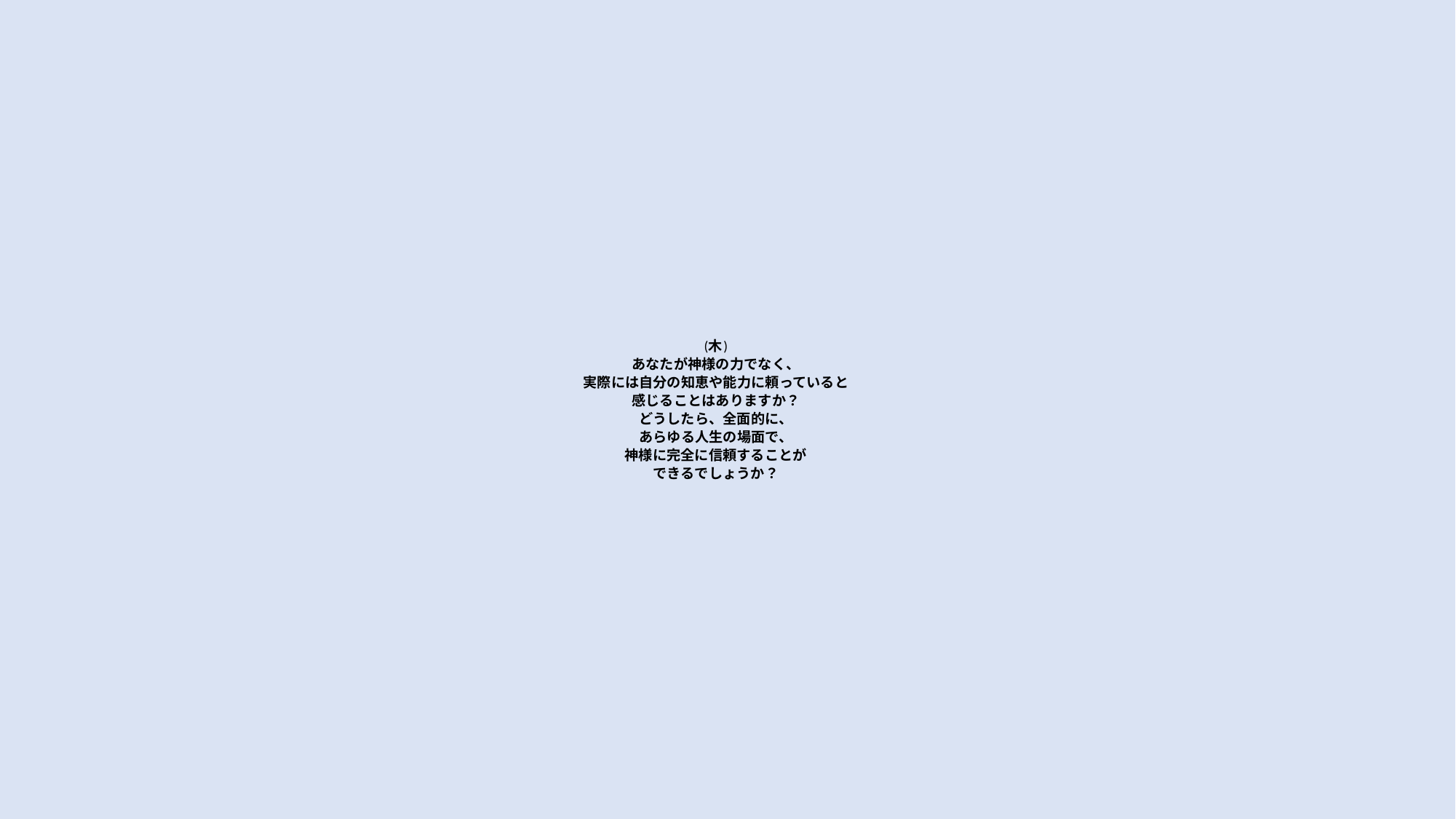

# (木) あなたが神様の力でなく、 実際には自分の知恵や能力に頼っていると 感じることはありますか？ どうしたら、全面的に、 あらゆる人生の場面で、 神様に完全に信頼することが できるでしょうか？